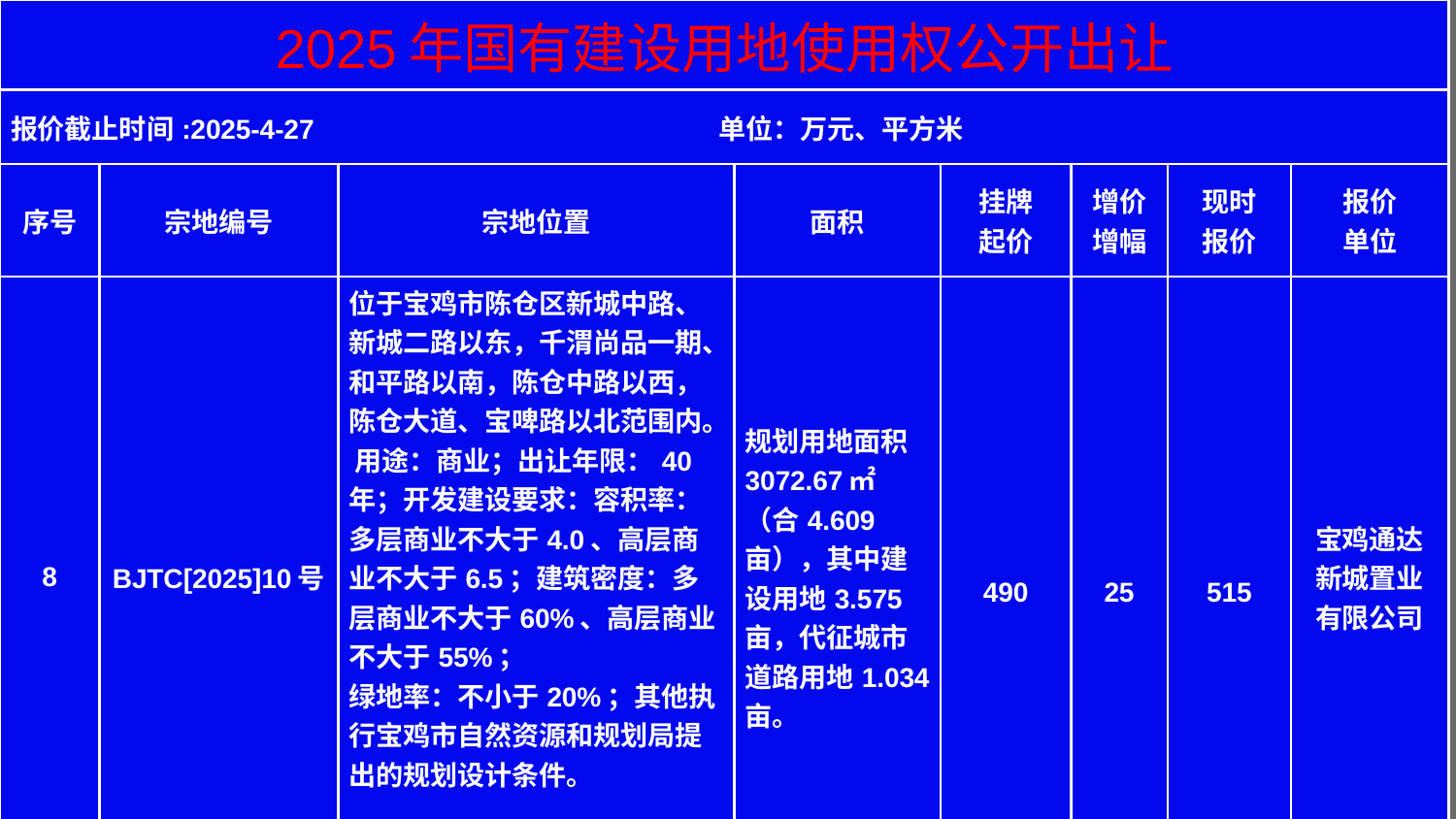

| 2025年国有建设用地使用权公开出让 |  |  |  |  |  |  |  |
| --- | --- | --- | --- | --- | --- | --- | --- |
| 报价截止时间:2025-4-27 单位：万元、平方米 |  |  |  |  |  |  |  |
| 序号 | 宗地编号 | 宗地位置 | 面积 | 挂牌 起价 | 增价 增幅 | 现时 报价 | 报价 单位 |
| 8 | BJTC[2025]10号 | 位于宝鸡市陈仓区新城中路、新城二路以东，千渭尚品一期、和平路以南，陈仓中路以西，陈仓大道、宝啤路以北范围内。 用途：商业；出让年限：40年；开发建设要求：容积率：多层商业不大于4.0、高层商业不大于6.5；建筑密度：多层商业不大于60%、高层商业不大于55%； 绿地率：不小于20%；其他执行宝鸡市自然资源和规划局提出的规划设计条件。 | 规划用地面积3072.67㎡（合4.609亩），其中建设用地3.575亩，代征城市道路用地1.034亩。 | 490 | 25 | 515 | 宝鸡通达新城置业有限公司 |
| 宝鸡市自然资源和规划局 宝鸡市公共资源交易中心 |  |  |  |  |  |  |  |